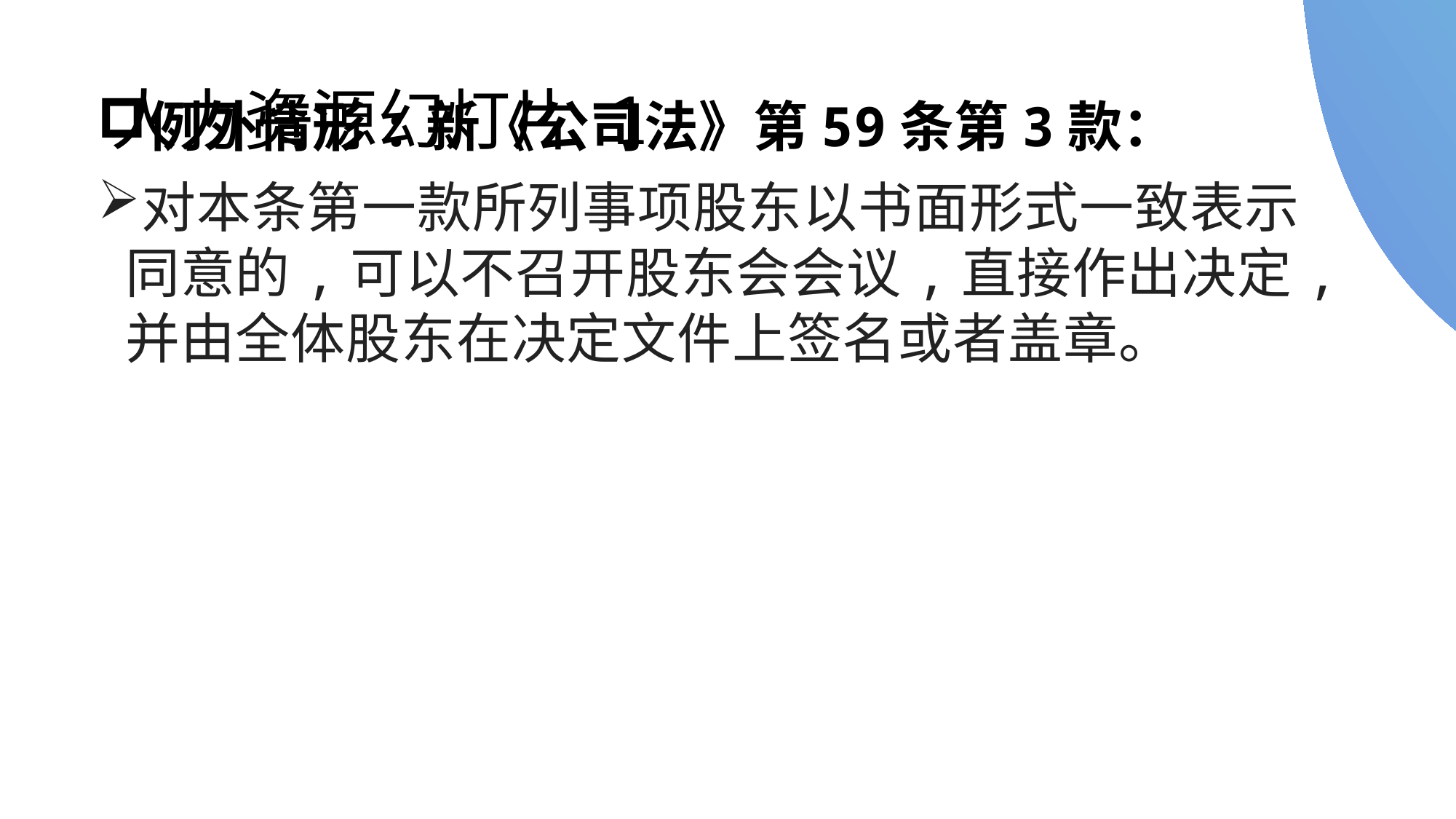

# 人力资源幻灯片 1
例外情形:新《公司法》第59条第3款：
对本条第一款所列事项股东以书面形式一致表示同意的,可以不召开股东会会议,直接作出决定,并由全体股东在决定文件上签名或者盖章。